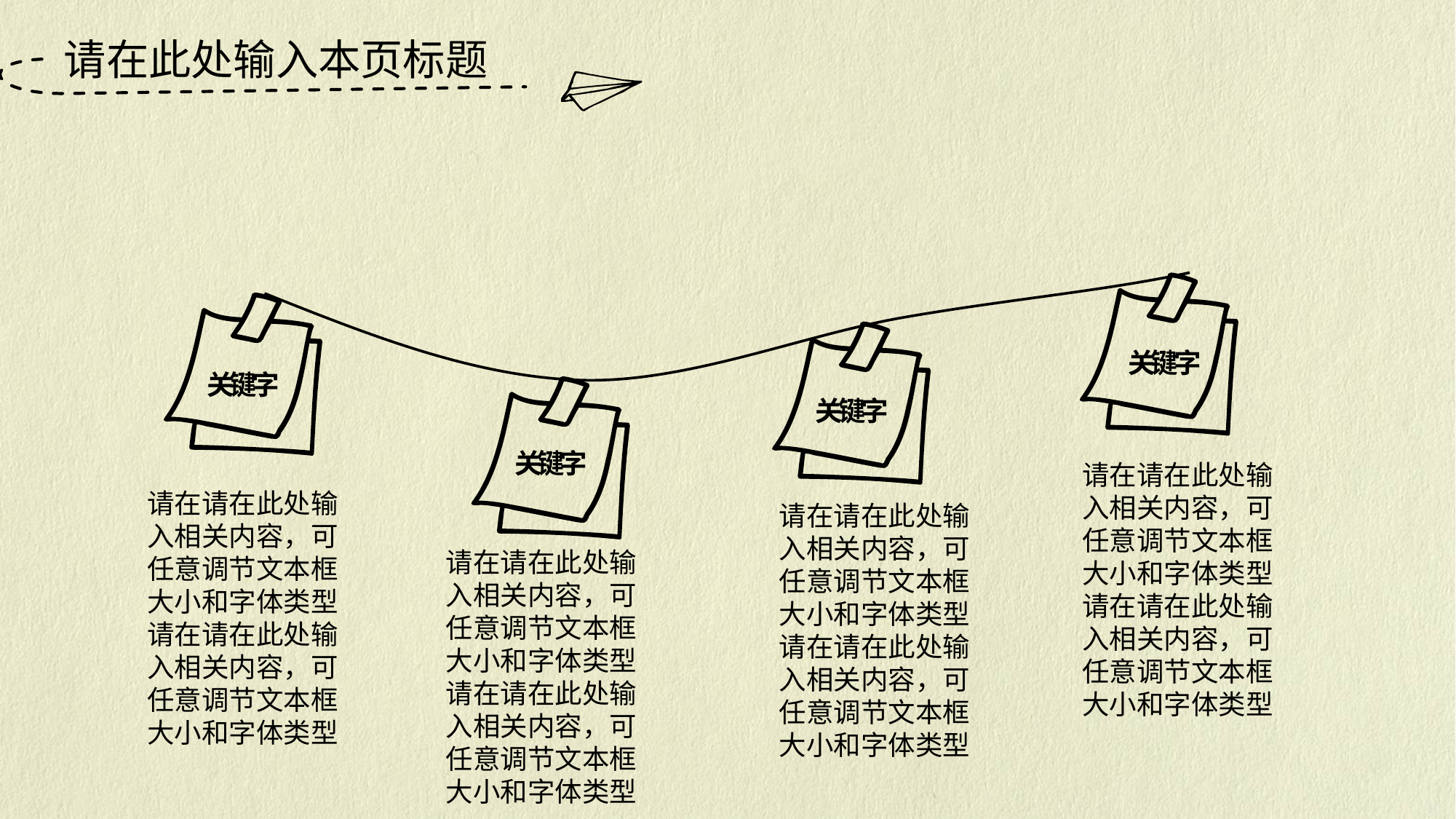

请在此处输入本页标题

关键字
关键字

关键字
关键字
请在请在此处输入相关内容，可任意调节文本框大小和字体类型请在请在此处输入相关内容，可任意调节文本框大小和字体类型

请在请在此处输入相关内容，可任意调节文本框大小和字体类型请在请在此处输入相关内容，可任意调节文本框大小和字体类型

请在请在此处输入相关内容，可任意调节文本框大小和字体类型请在请在此处输入相关内容，可任意调节文本框大小和字体类型

请在请在此处输入相关内容，可任意调节文本框大小和字体类型请在请在此处输入相关内容，可任意调节文本框大小和字体类型